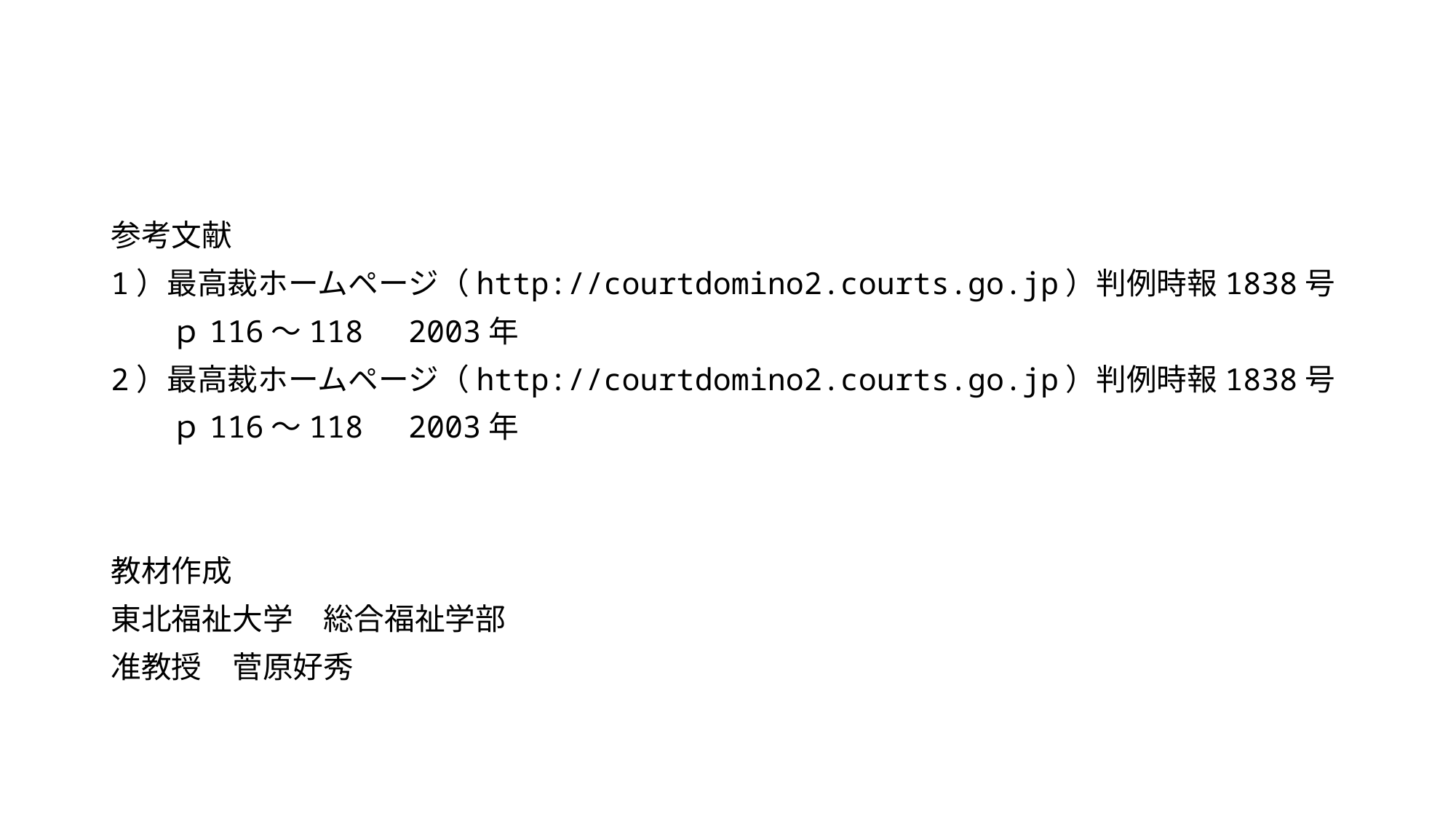

参考文献
1）最高裁ホームページ（http://courtdomino2.courts.go.jp）判例時報1838号
　　ｐ116～118　2003年
2）最高裁ホームページ（http://courtdomino2.courts.go.jp）判例時報1838号
　　ｐ116～118　2003年

教材作成
東北福祉大学　総合福祉学部
准教授　菅原好秀